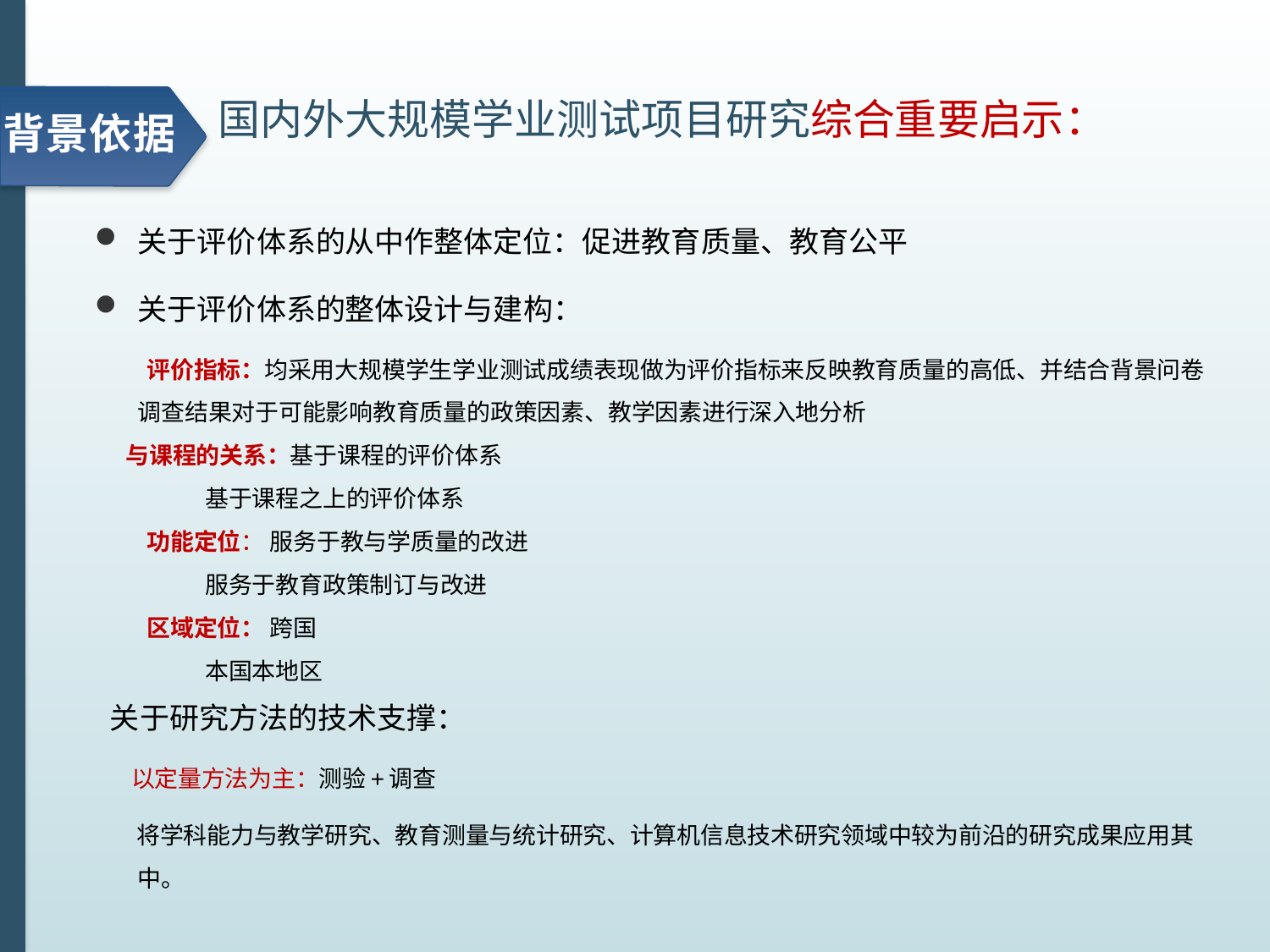

# 国内外大规模学业测试项目研究综合重要启示：
背景依据
关于评价体系的从中作整体定位：促进教育质量、教育公平
关于评价体系的整体设计与建构：
         评价指标：均采用大规模学生学业测试成绩表现做为评价指标来反映教育质量的高低、并结合背景问卷调查结果对于可能影响教育质量的政策因素、教学因素进行深入地分析
     与课程的关系：基于课程的评价体系
                    基于课程之上的评价体系
         功能定位： 服务于教与学质量的改进
                    服务于教育政策制订与改进
         区域定位： 跨国
                    本国本地区
  关于研究方法的技术支撑：
      以定量方法为主：测验+调查
       将学科能力与教学研究、教育测量与统计研究、计算机信息技术研究领域中较为前沿的研究成果应用其中。